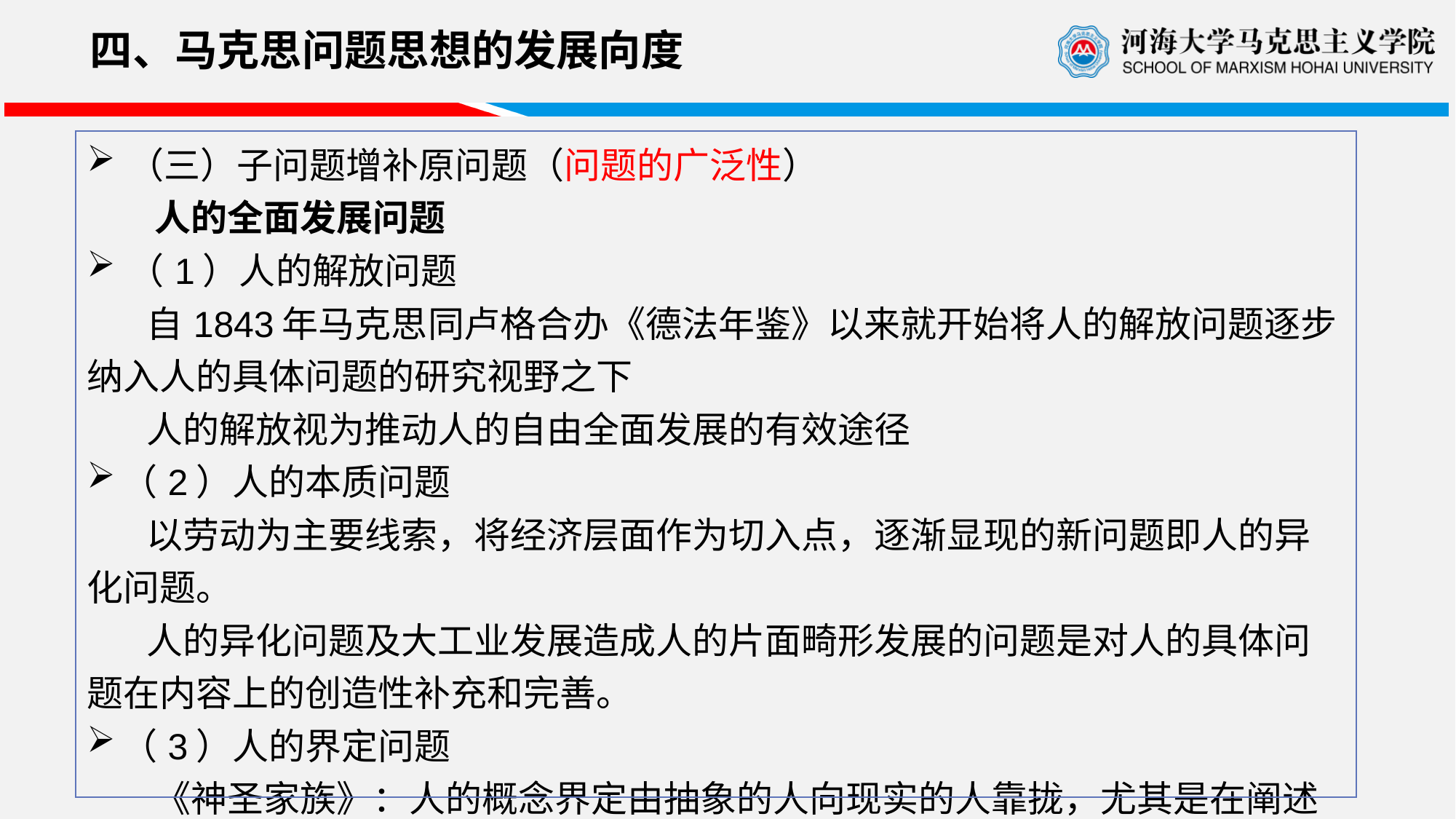

四、马克思问题思想的发展向度
| （三）子问题增补原问题（问题的广泛性） 人的全面发展问题 （1）人的解放问题 自1843年马克思同卢格合办《德法年鉴》以来就开始将人的解放问题逐步纳入人的具体问题的研究视野之下 人的解放视为推动人的自由全面发展的有效途径 （2）人的本质问题 以劳动为主要线索，将经济层面作为切入点，逐渐显现的新问题即人的异化问题。 人的异化问题及大工业发展造成人的片面畸形发展的问题是对人的具体问题在内容上的创造性补充和完善。 （3）人的界定问题 《神圣家族》：人的概念界定由抽象的人向现实的人靠拢，尤其是在阐述“历史活动是群众的事业”这一观点时强调能够创造这些的“正式人，现实的，活生生的人”。 |
| --- |